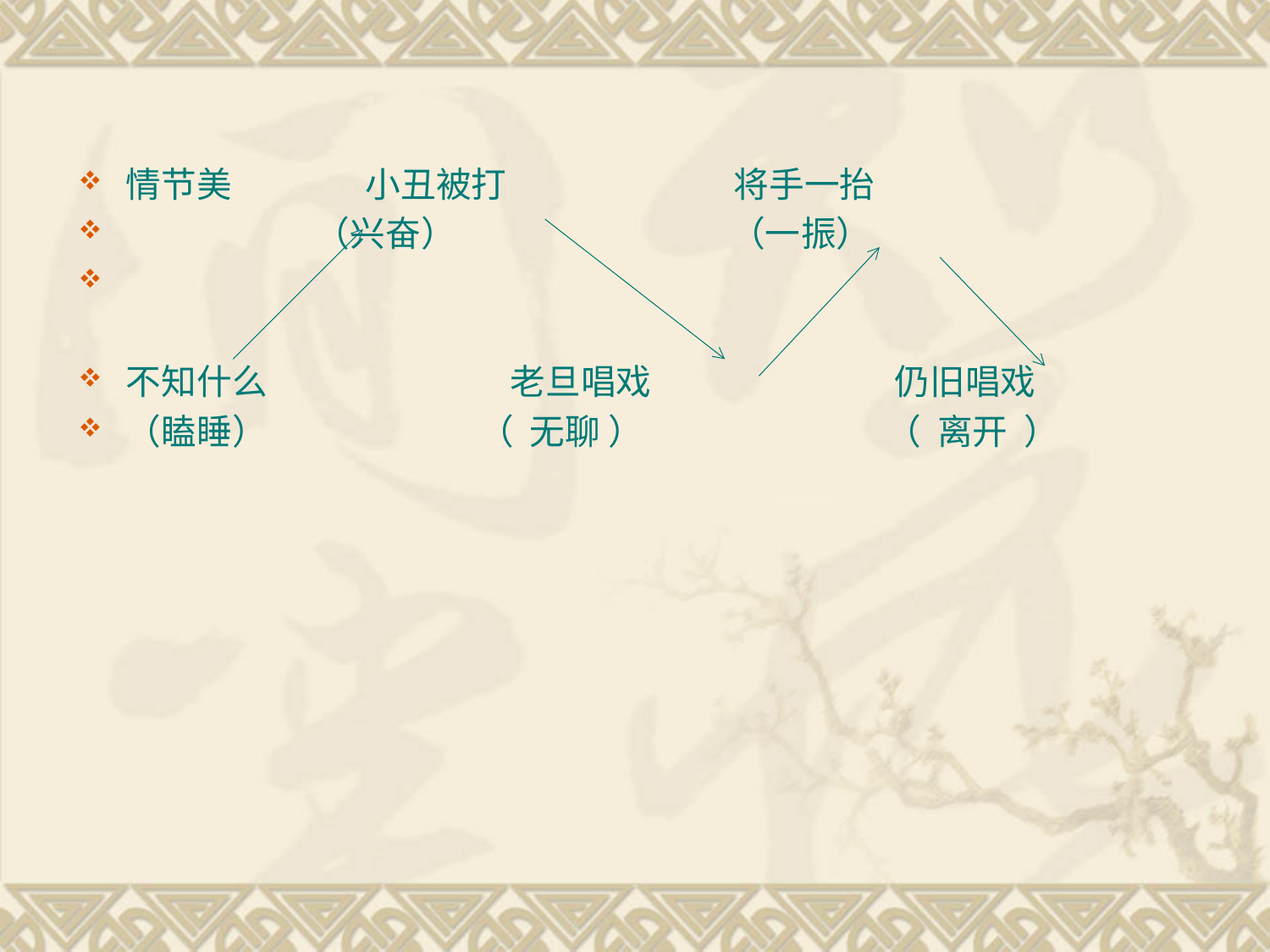

情节美                 小丑被打                             将手一抬
                       （兴奋）                                   （一振）

不知什么                               老旦唱戏                               仍旧唱戏
（瞌睡）                           （  无聊 ）                               （  离开  ）